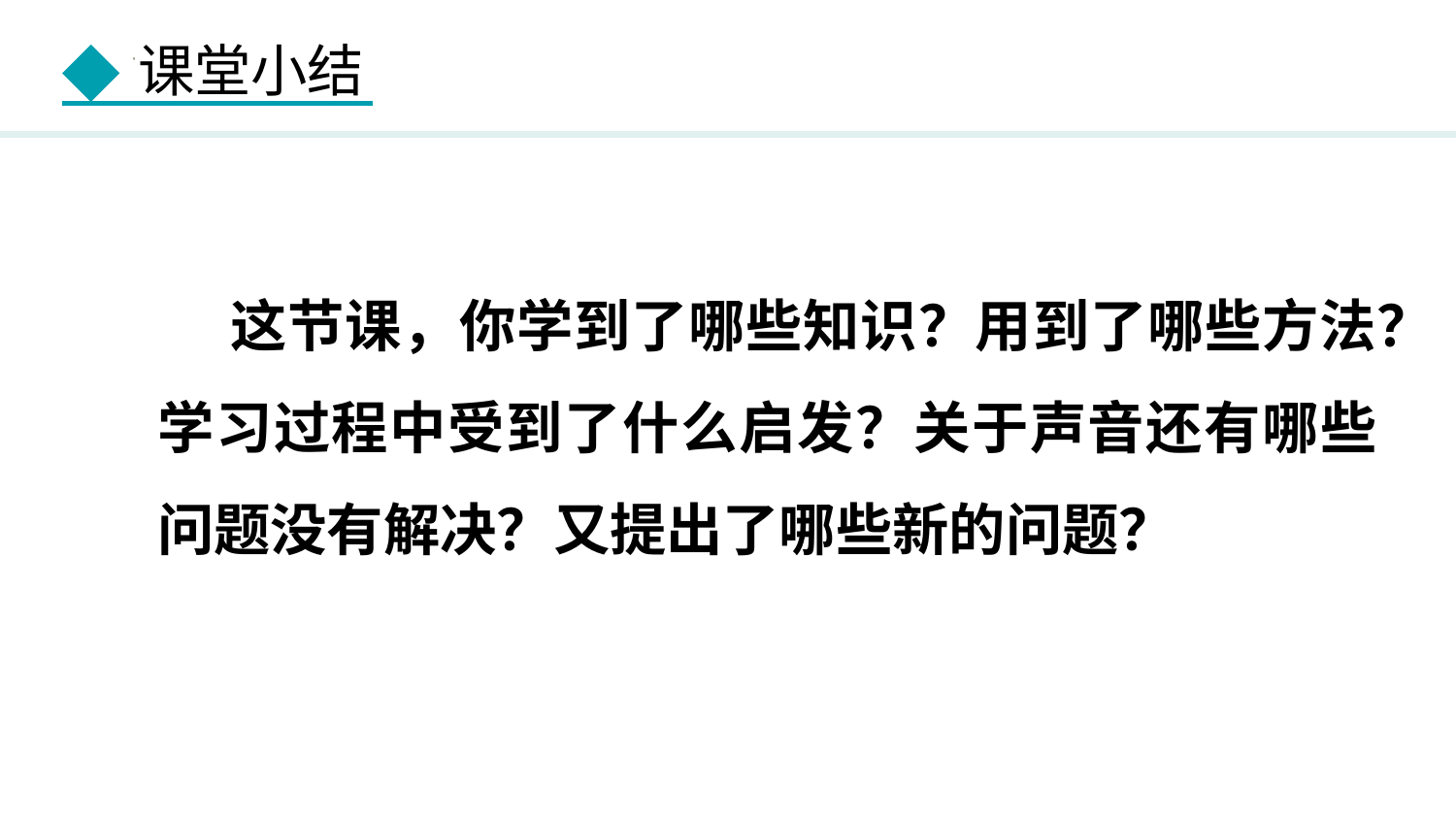

这节课，你学到了哪些知识？用到了哪些方法？学习过程中受到了什么启发？关于声音还有哪些问题没有解决？又提出了哪些新的问题？